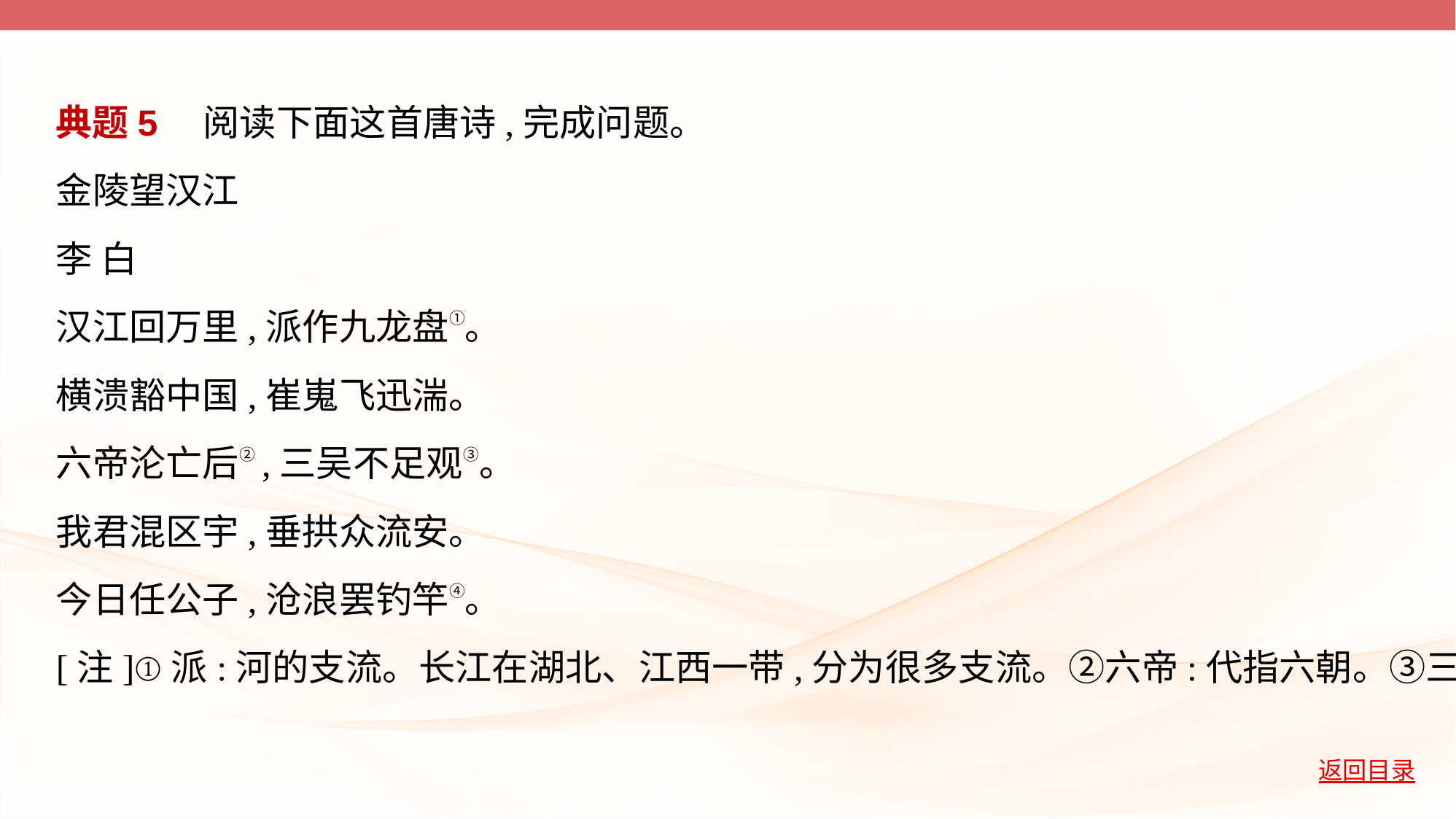

典题5　阅读下面这首唐诗,完成问题。
金陵望汉江
李 白
汉江回万里,派作九龙盘①。
横溃豁中国,崔嵬飞迅湍。
六帝沦亡后②,三吴不足观③。
我君混区宇,垂拱众流安。
今日任公子,沧浪罢钓竿④。
[注]①派:河的支流。长江在湖北、江西一带,分为很多支流。②六帝:代指六朝。③三